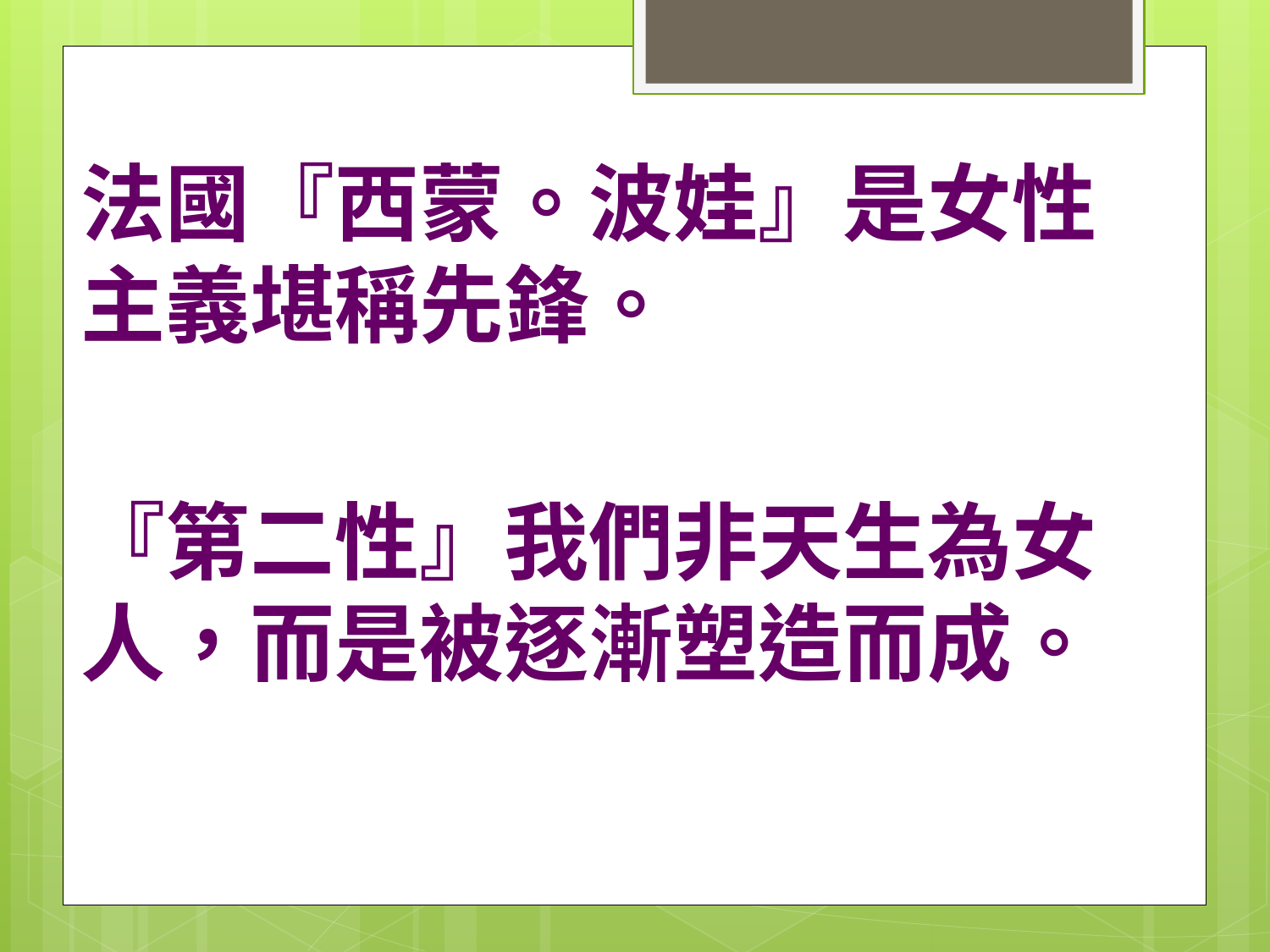

法國『西蒙。波娃』是女性主義堪稱先鋒。

『第二性』我們非天生為女人，而是被逐漸塑造而成。